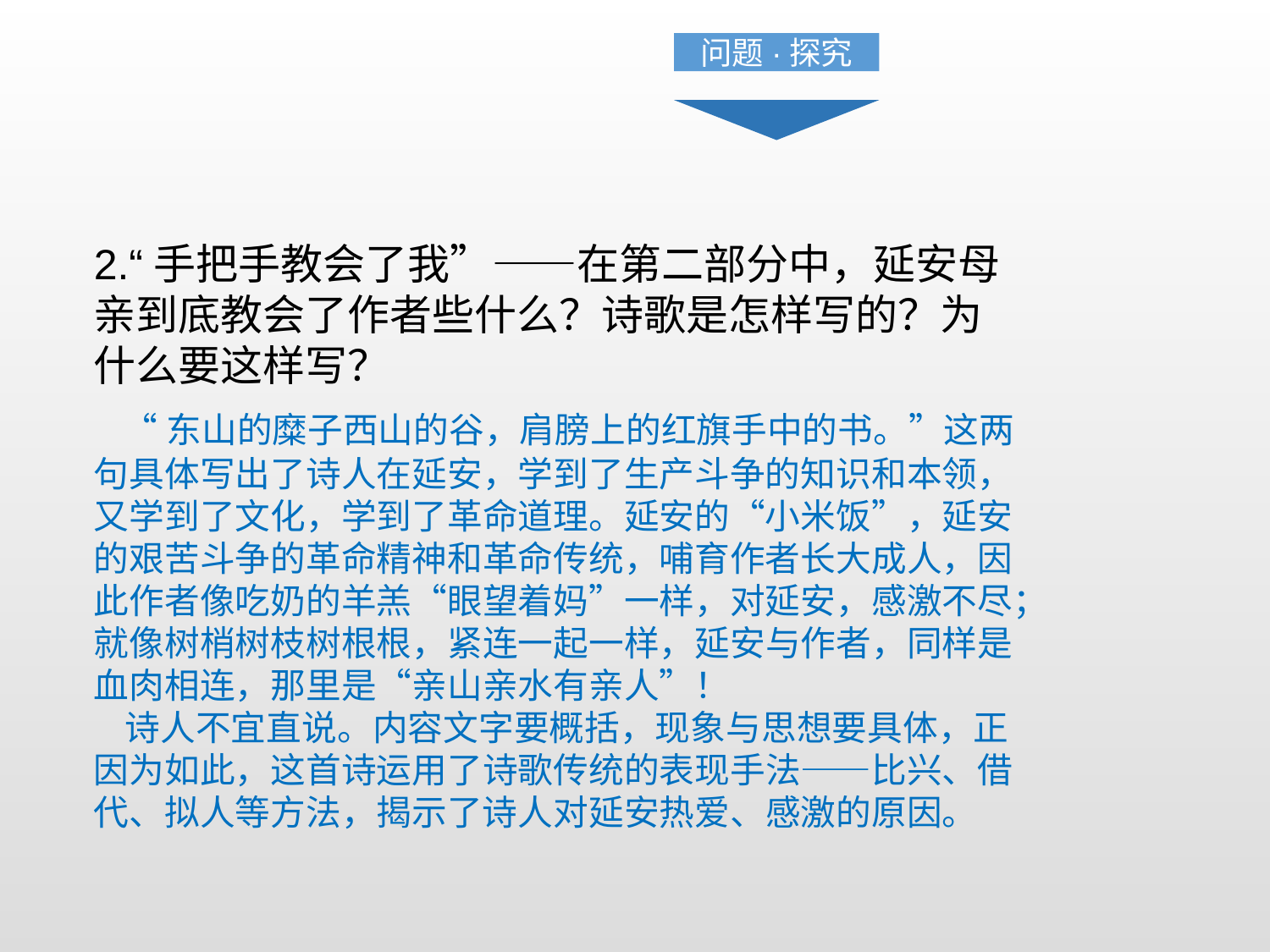

问题·探究

2.“手把手教会了我”——在第二部分中，延安母亲到底教会了作者些什么？诗歌是怎样写的？为什么要这样写？
   “东山的糜子西山的谷，肩膀上的红旗手中的书。”这两句具体写出了诗人在延安，学到了生产斗争的知识和本领，又学到了文化，学到了革命道理。延安的“小米饭”，延安的艰苦斗争的革命精神和革命传统，哺育作者长大成人，因此作者像吃奶的羊羔“眼望着妈”一样，对延安，感激不尽；就像树梢树枝树根根，紧连一起一样，延安与作者，同样是血肉相连，那里是“亲山亲水有亲人”！
    诗人不宜直说。内容文字要概括，现象与思想要具体，正因为如此，这首诗运用了诗歌传统的表现手法——比兴、借代、拟人等方法，揭示了诗人对延安热爱、感激的原因。